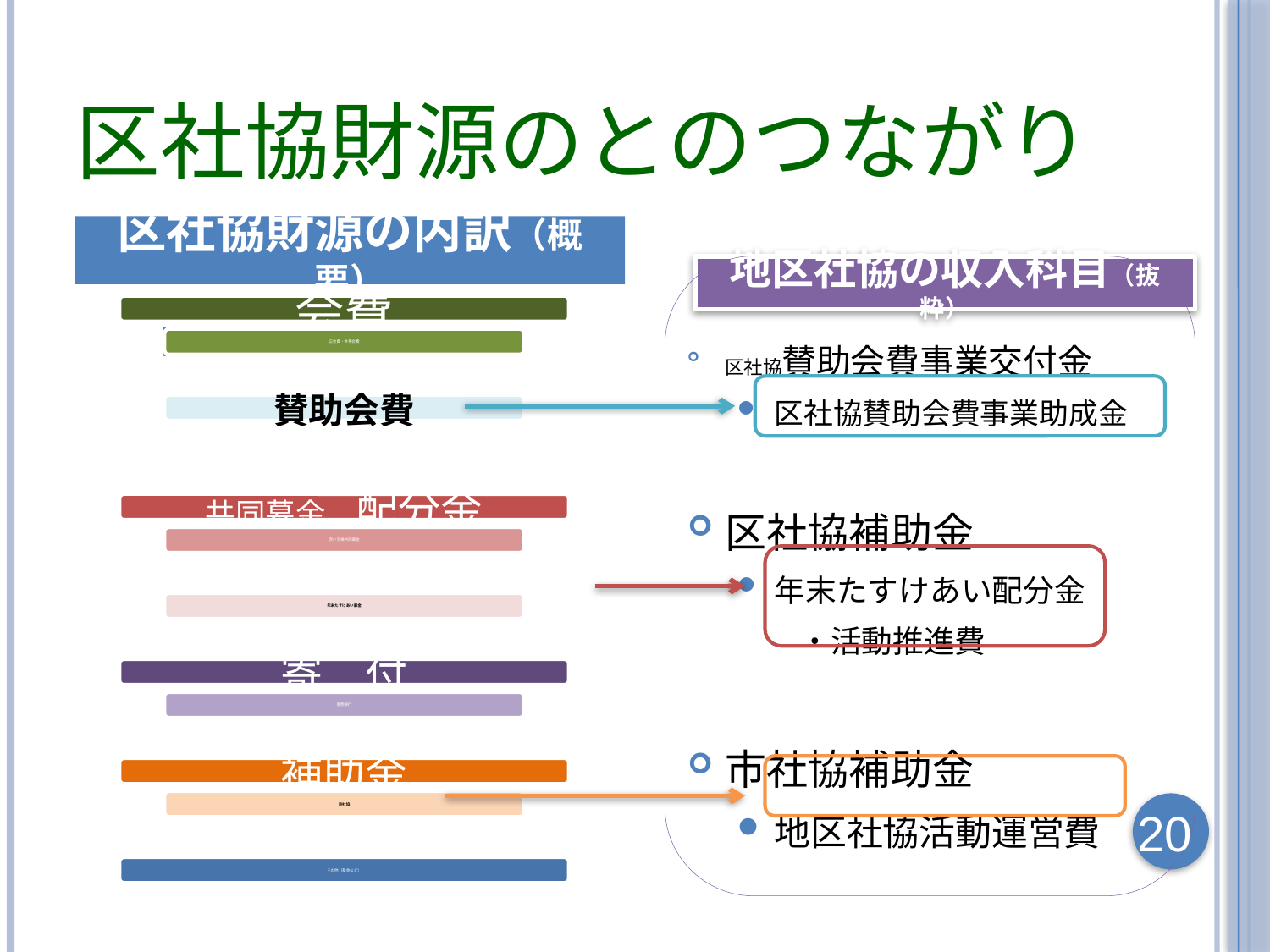

# 区社協財源のとのつながり
区社協財源の内訳（概要）

地区社協の収入科目（抜粋）
会費
正会費・世帯会費
賛助会費
赤い羽根共同募金
年末たすけあい募金
寄　付
善意銀行
補助金
市社協
その他（基金など）
区社協賛助会費事業交付金
区社協賛助会費事業助成金

区社協補助金
年末たすけあい配分金
　　・活動推進費

市社協補助金
地区社協活動運営費

20